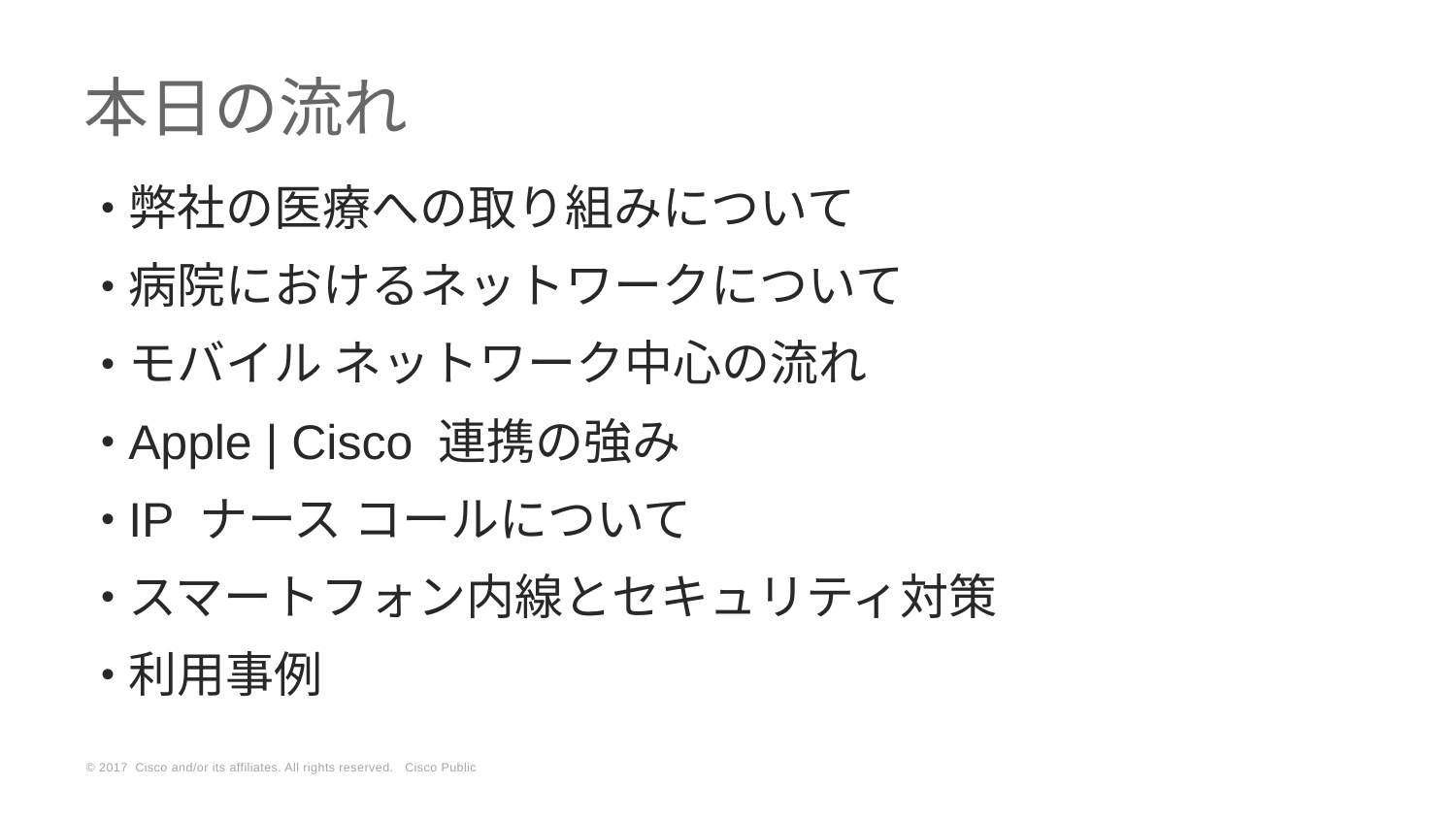

# 本日の流れ
弊社の医療への取り組みについて
病院におけるネットワークについて
モバイル ネットワーク中心の流れ
Apple | Cisco 連携の強み
IP ナース コールについて
スマートフォン内線とセキュリティ対策
利用事例